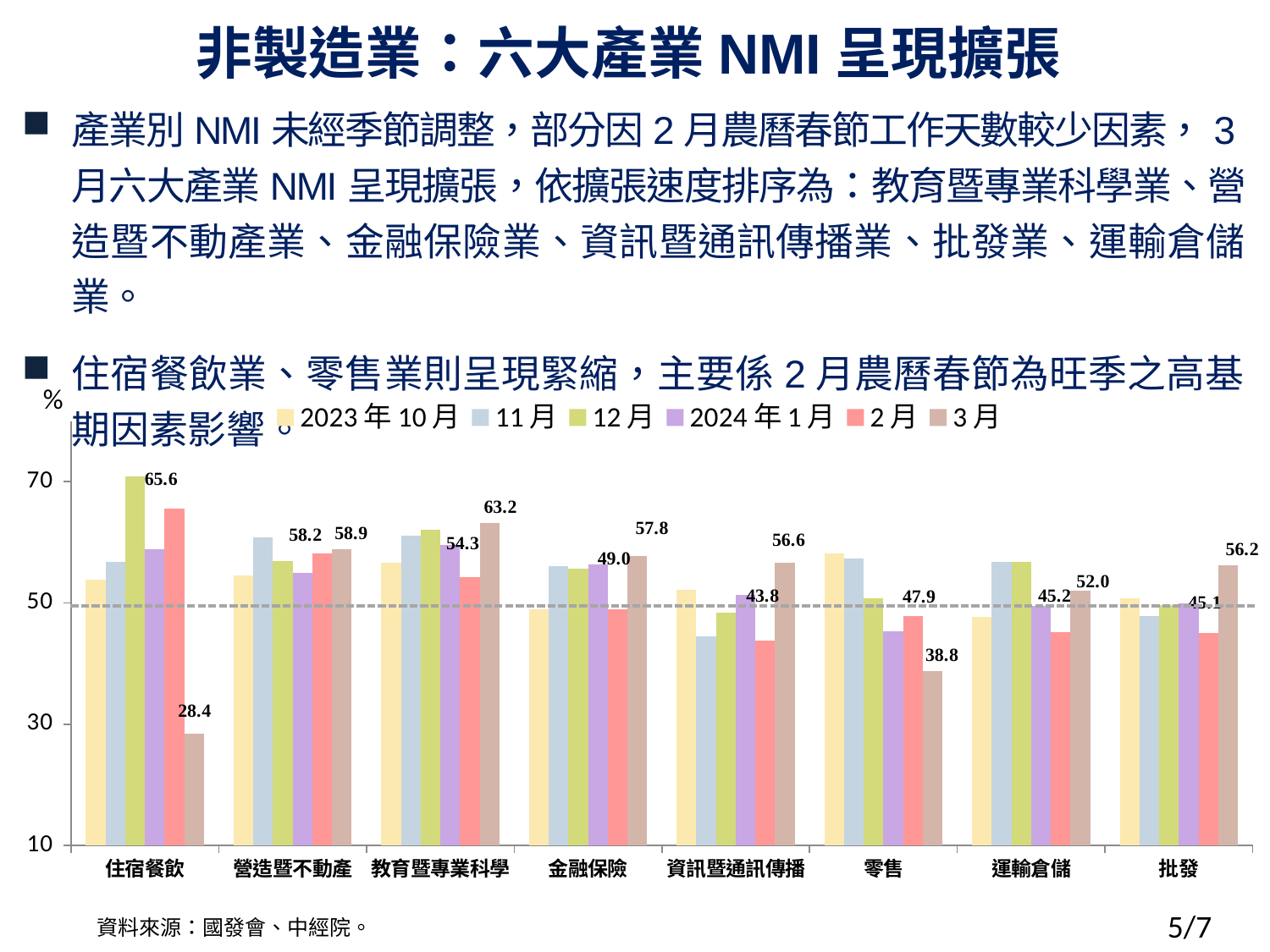

# 非製造業：六大產業NMI呈現擴張
產業別NMI未經季節調整，部分因2月農曆春節工作天數較少因素，3月六大產業NMI呈現擴張，依擴張速度排序為：教育暨專業科學業、營造暨不動產業、金融保險業、資訊暨通訊傳播業、批發業、運輸倉儲業。
住宿餐飲業、零售業則呈現緊縮，主要係2月農曆春節為旺季之高基期因素影響。
%

### Chart

| Category | 2023年10月 | 11月 | 12月 | 2024年1月 | 2月 | 3月 |
|---|---|---|---|---|---|---|
| 住宿餐飲 | 53.8 | 56.7 | 70.8 | 58.9 | 65.6 | 28.4 |
| 營造暨不動產 | 54.5 | 60.8 | 56.9 | 55.0 | 58.2 | 58.9 |
| 教育暨專業科學 | 56.6 | 61.1 | 62.1 | 59.5 | 54.3 | 63.2 |
| 金融保險 | 49.0 | 56.1 | 55.7 | 56.3 | 49.0 | 57.8 |
| 資訊暨通訊傳播 | 52.2 | 44.5 | 48.4 | 51.3 | 43.8 | 56.6 |
| 零售 | 58.1 | 57.3 | 50.7 | 45.3 | 47.9 | 38.8 |
| 運輸倉儲 | 47.7 | 56.7 | 56.7 | 49.5 | 45.2 | 52.0 |
| 批發 | 50.7 | 47.9 | 49.7 | 49.9 | 45.1 | 56.2 |
資料來源：國發會、中經院。